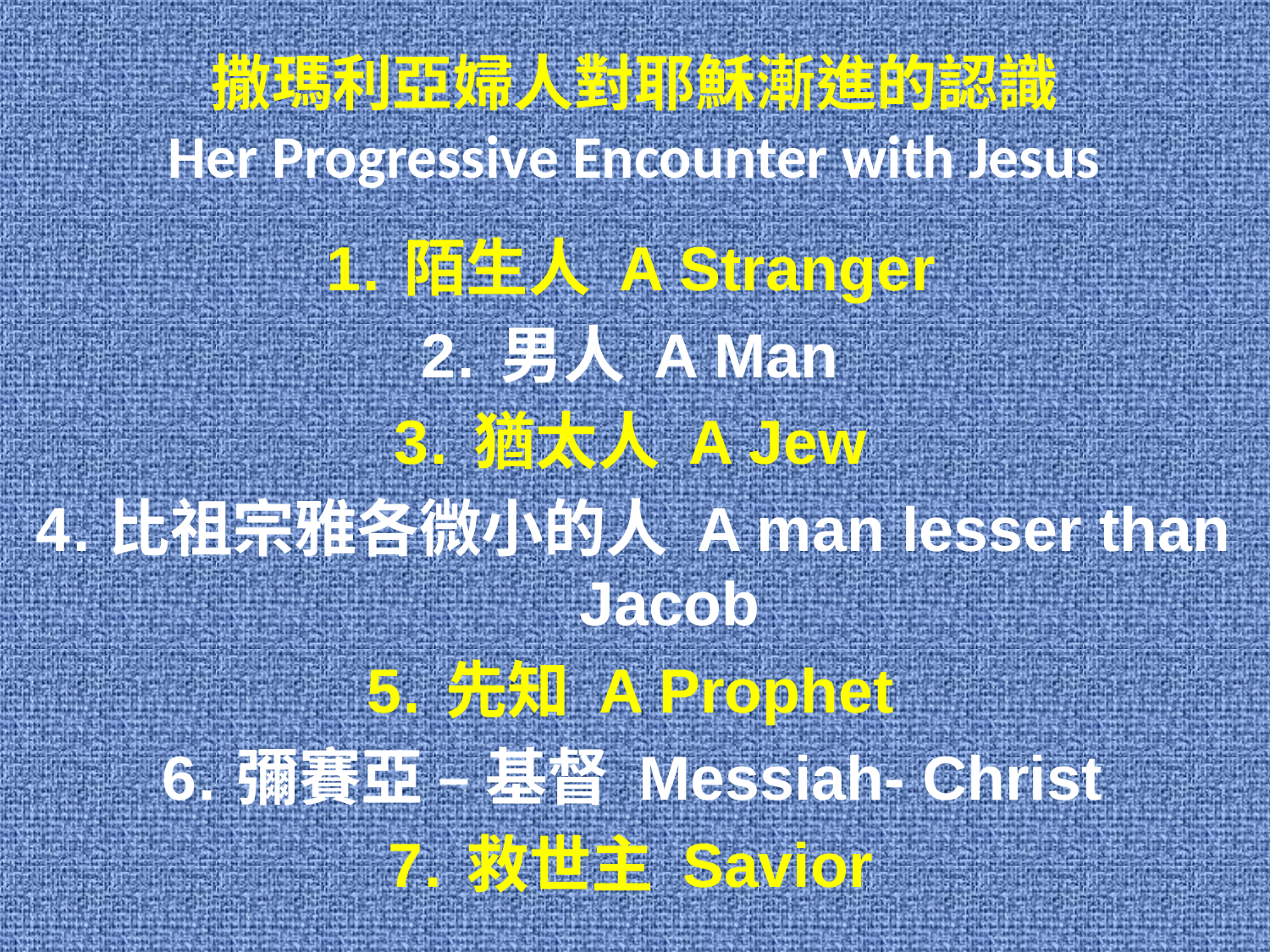

# 撒瑪利亞婦人對耶穌漸進的認識 Her Progressive Encounter with Jesus
陌生人 A Stranger
男人 A Man
猶太人 A Jew
比祖宗雅各微小的人 A man lesser than Jacob
先知 A Prophet
彌賽亞 – 基督 Messiah- Christ
救世主 Savior